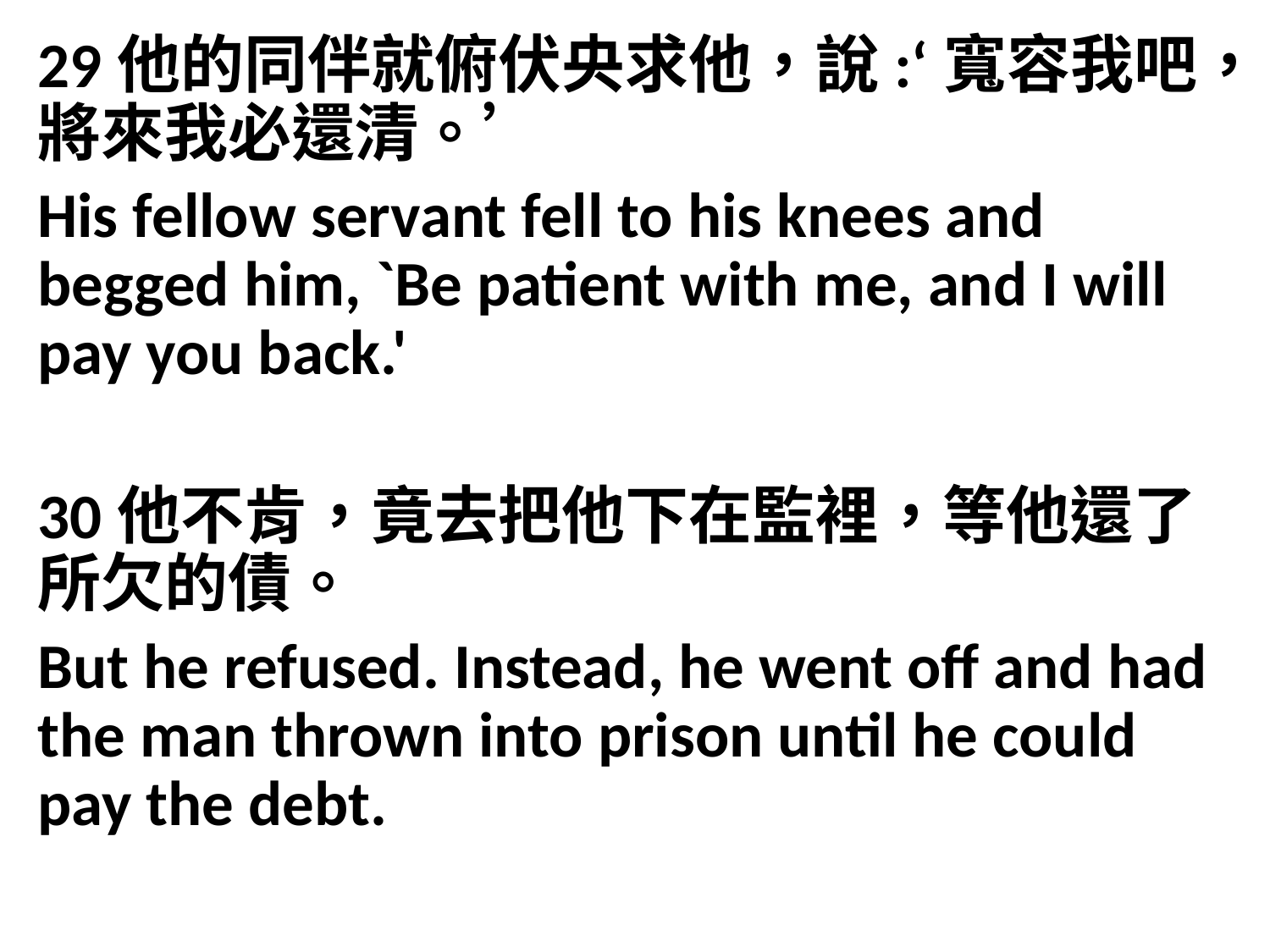

29他的同伴就俯伏央求他，說:‘寬容我吧，將來我必還清。’
His fellow servant fell to his knees and begged him, `Be patient with me, and I will pay you back.'

30他不肯，竟去把他下在監裡，等他還了所欠的債。
But he refused. Instead, he went off and had the man thrown into prison until he could pay the debt.